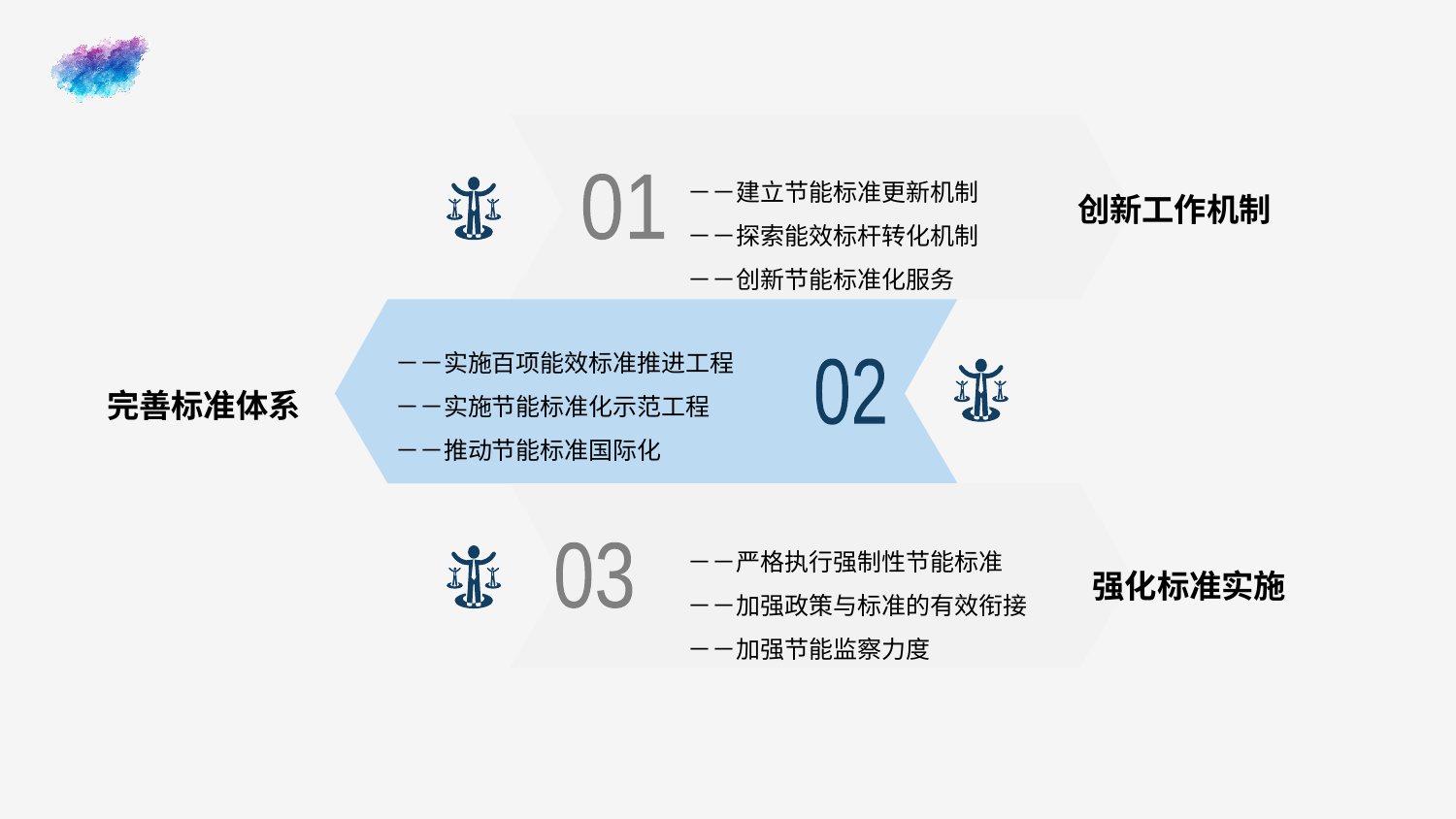

01

02

03

－－建立节能标准更新机制
－－探索能效标杆转化机制
－－创新节能标准化服务
创新工作机制
－－实施百项能效标准推进工程
－－实施节能标准化示范工程
－－推动节能标准国际化
完善标准体系
－－严格执行强制性节能标准
－－加强政策与标准的有效衔接
－－加强节能监察力度
强化标准实施